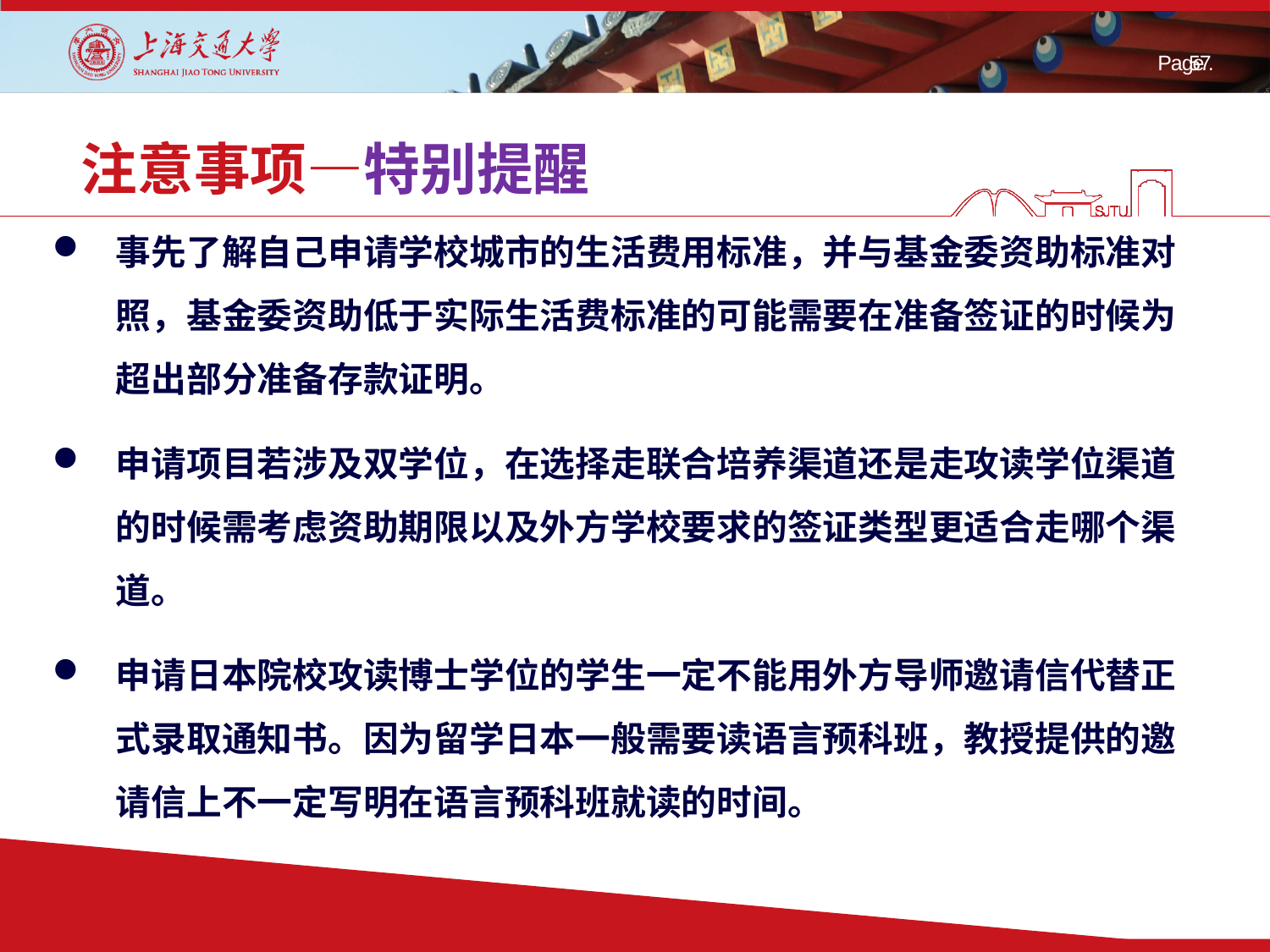

# 注意事项—特别提醒
事先了解自己申请学校城市的生活费用标准，并与基金委资助标准对照，基金委资助低于实际生活费标准的可能需要在准备签证的时候为超出部分准备存款证明。
申请项目若涉及双学位，在选择走联合培养渠道还是走攻读学位渠道的时候需考虑资助期限以及外方学校要求的签证类型更适合走哪个渠道。
申请日本院校攻读博士学位的学生一定不能用外方导师邀请信代替正式录取通知书。因为留学日本一般需要读语言预科班，教授提供的邀请信上不一定写明在语言预科班就读的时间。